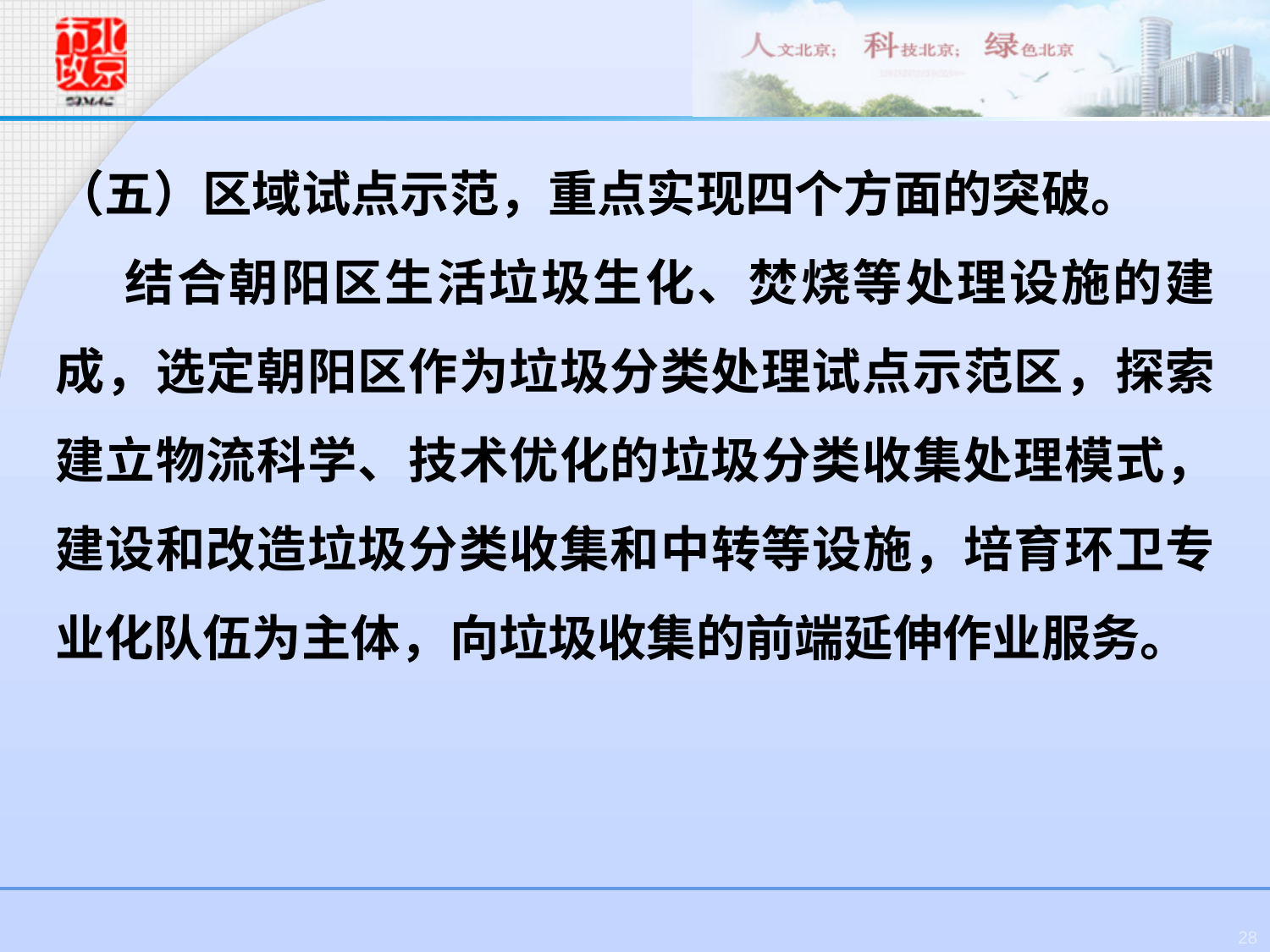

（五）区域试点示范，重点实现四个方面的突破。
    结合朝阳区生活垃圾生化、焚烧等处理设施的建成，选定朝阳区作为垃圾分类处理试点示范区，探索建立物流科学、技术优化的垃圾分类收集处理模式，建设和改造垃圾分类收集和中转等设施，培育环卫专业化队伍为主体，向垃圾收集的前端延伸作业服务。

28